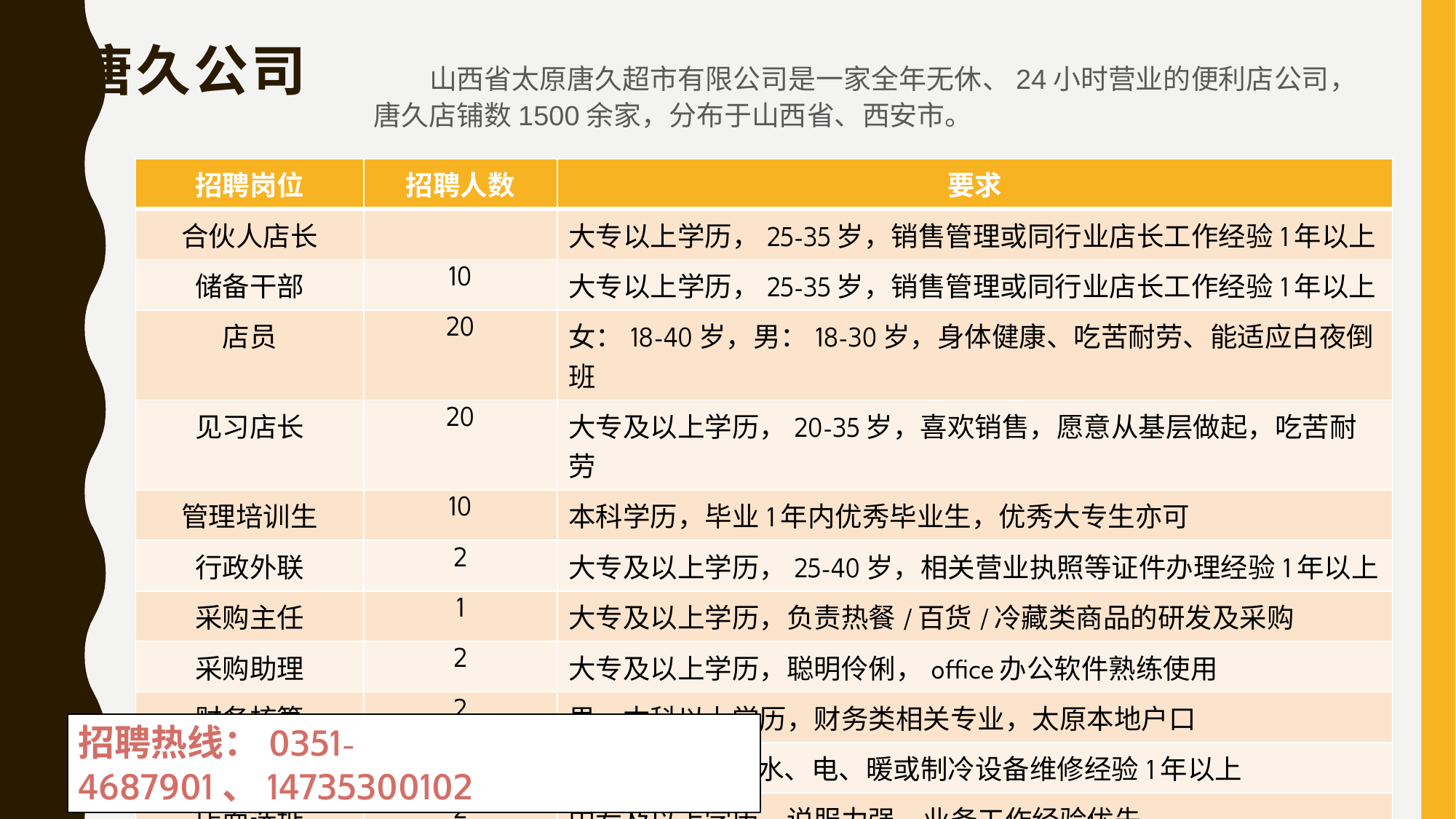

# 唐久公司
        山西省太原唐久超市有限公司是一家全年无休、24小时营业的便利店公司，唐久店铺数1500余家，分布于山西省、西安市。
| 招聘岗位 | 招聘人数 | 要求 |
| --- | --- | --- |
| 合伙人店长 |  | 大专以上学历，25-35岁，销售管理或同行业店长工作经验1年以上 |
| 储备干部 | 10 | 大专以上学历，25-35岁，销售管理或同行业店长工作经验1年以上 |
| 店员 | 20 | 女：18-40岁，男：18-30岁，身体健康、吃苦耐劳、能适应白夜倒班 |
| 见习店长 | 20 | 大专及以上学历，20-35岁，喜欢销售，愿意从基层做起，吃苦耐劳 |
| 管理培训生 | 10 | 本科学历，毕业1年内优秀毕业生，优秀大专生亦可 |
| 行政外联 | 2 | 大专及以上学历，25-40岁，相关营业执照等证件办理经验1年以上 |
| 采购主任 | 1 | 大专及以上学历，负责热餐/百货/冷藏类商品的研发及采购 |
| 采购助理 | 2 | 大专及以上学历，聪明伶俐，office办公软件熟练使用 |
| 财务核算 | 2 | 男，本科以上学历，财务类相关专业，太原本地户口 |
| 综合维修工 | 2 | 男，25-40岁，水、电、暖或制冷设备维修经验1年以上 |
| 店面选址 | 2 | 中专及以上学历，说服力强，业务工作经验优先 |
招聘热线：0351-4687901、14735300102